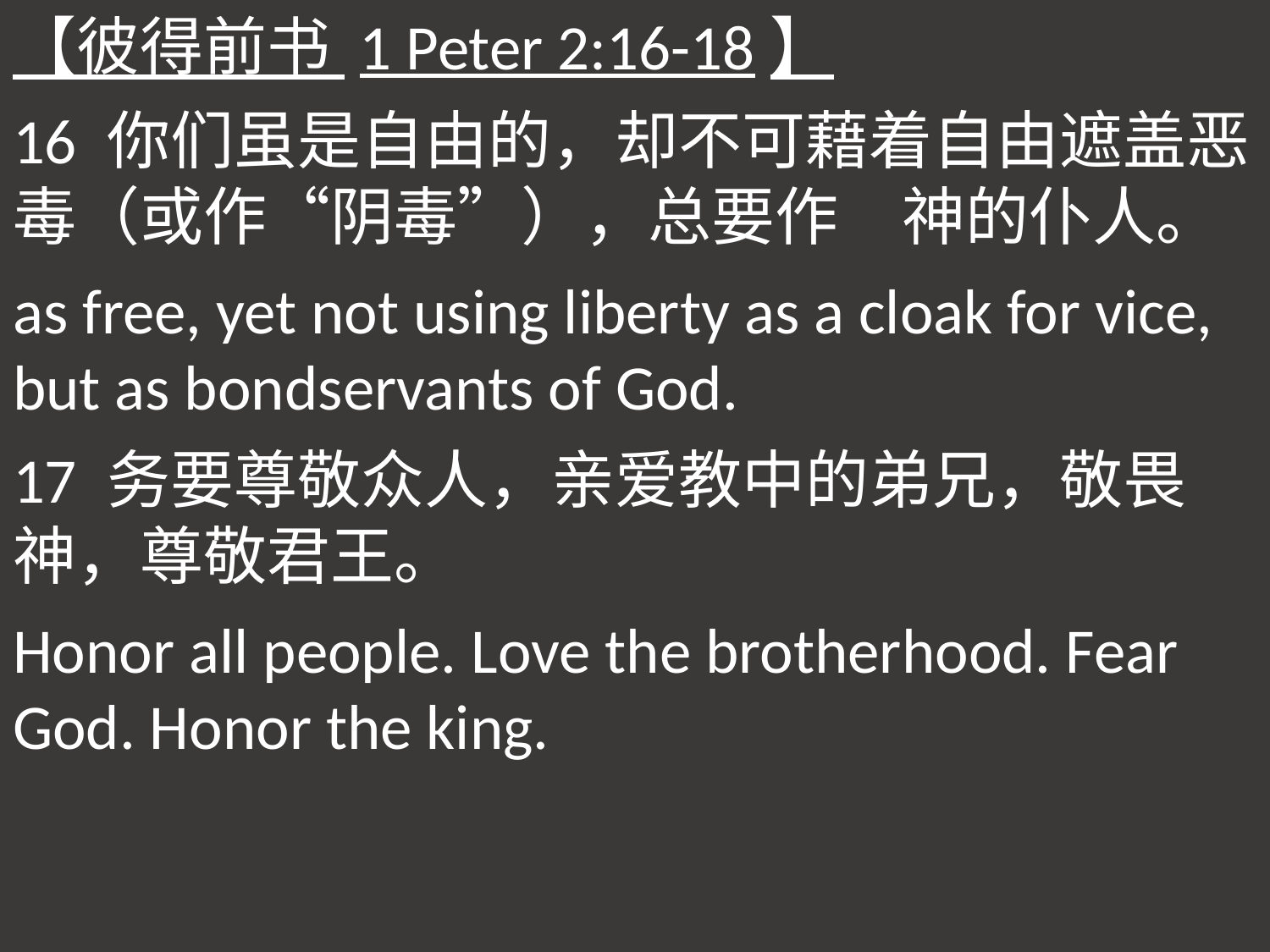

【彼得前书 1 Peter 2:16-18】
16 你们虽是自由的，却不可藉着自由遮盖恶毒（或作“阴毒”），总要作　神的仆人。
as free, yet not using liberty as a cloak for vice, but as bondservants of God.
17 务要尊敬众人，亲爱教中的弟兄，敬畏　神，尊敬君王。
Honor all people. Love the brotherhood. Fear God. Honor the king.